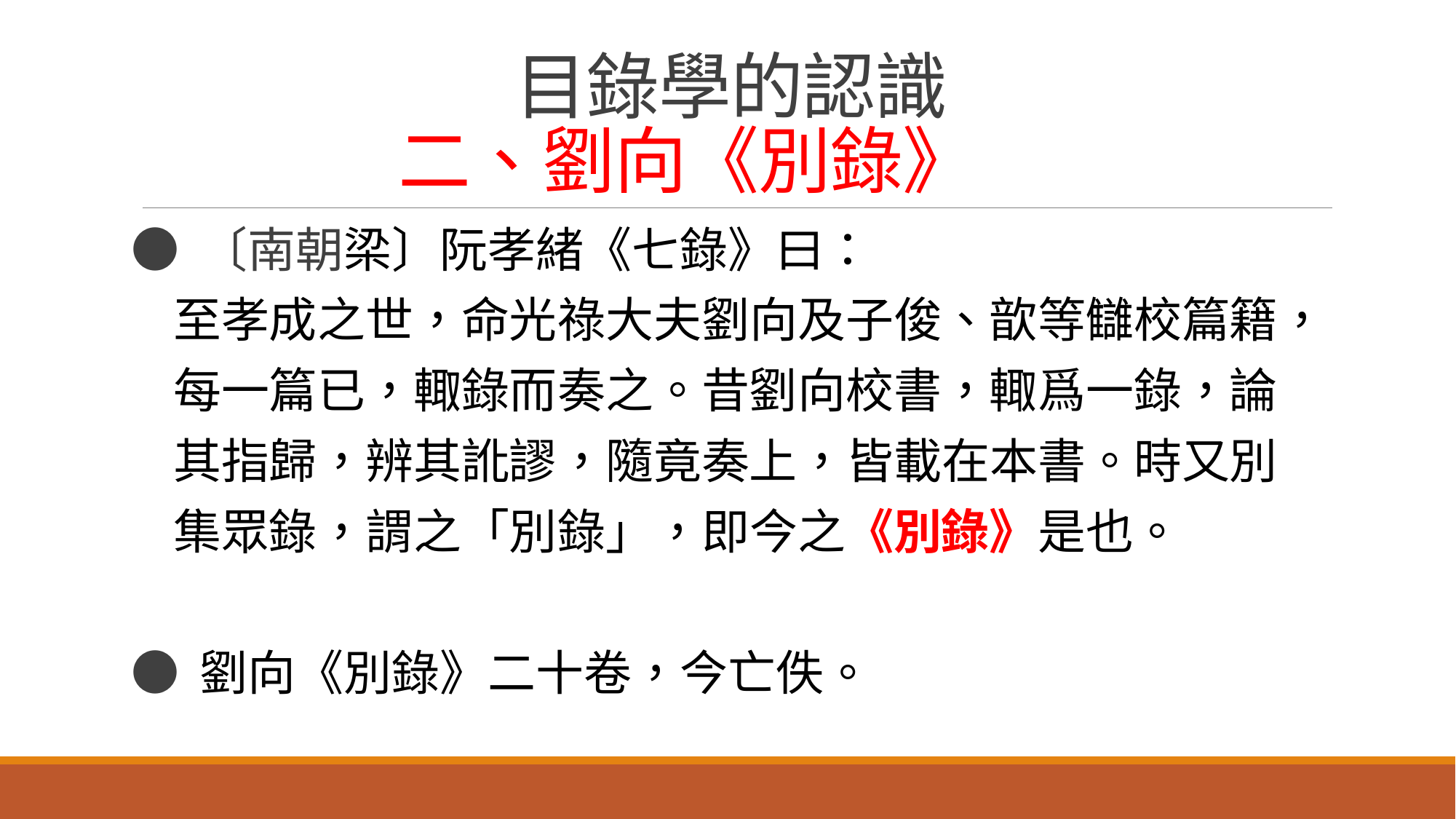

# 目錄學的認識 二、劉向《別錄》
● 〔南朝梁〕阮孝緒《七錄》曰：
   至孝成之世，命光祿大夫劉向及子俊、歆等讎校篇籍，
   每一篇已，輙錄而奏之。昔劉向校書，輙爲一錄，論
   其指歸，辨其訛謬，隨竟奏上，皆載在本書。時又別
   集眾錄，謂之「別錄」，即今之《別錄》是也。

● 劉向《別錄》二十卷，今亡佚。